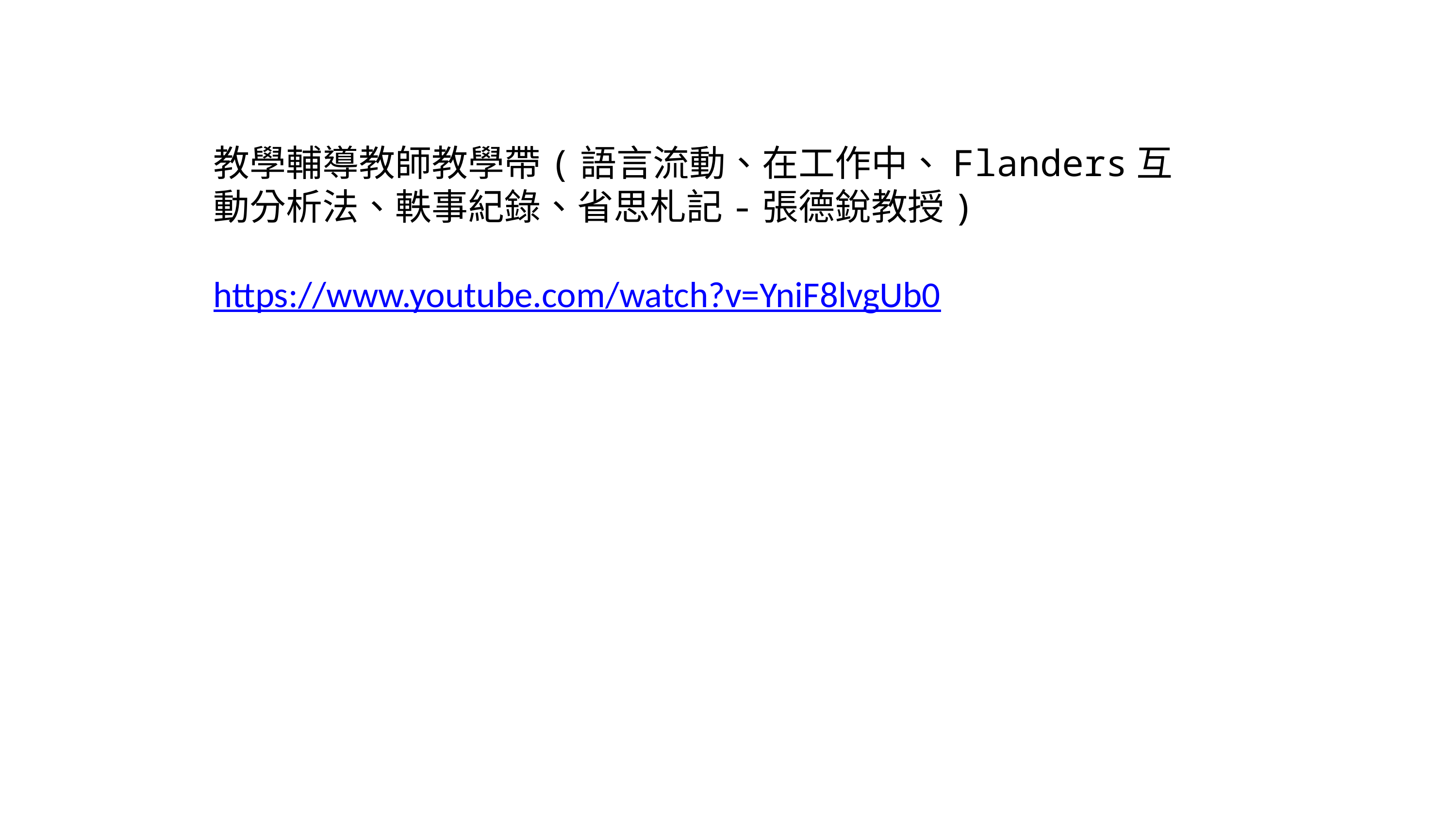

教學輔導教師教學帶(語言流動、在工作中、Flanders互動分析法、軼事紀錄、省思札記-張德銳教授)

https://www.youtube.com/watch?v=YniF8lvgUb0